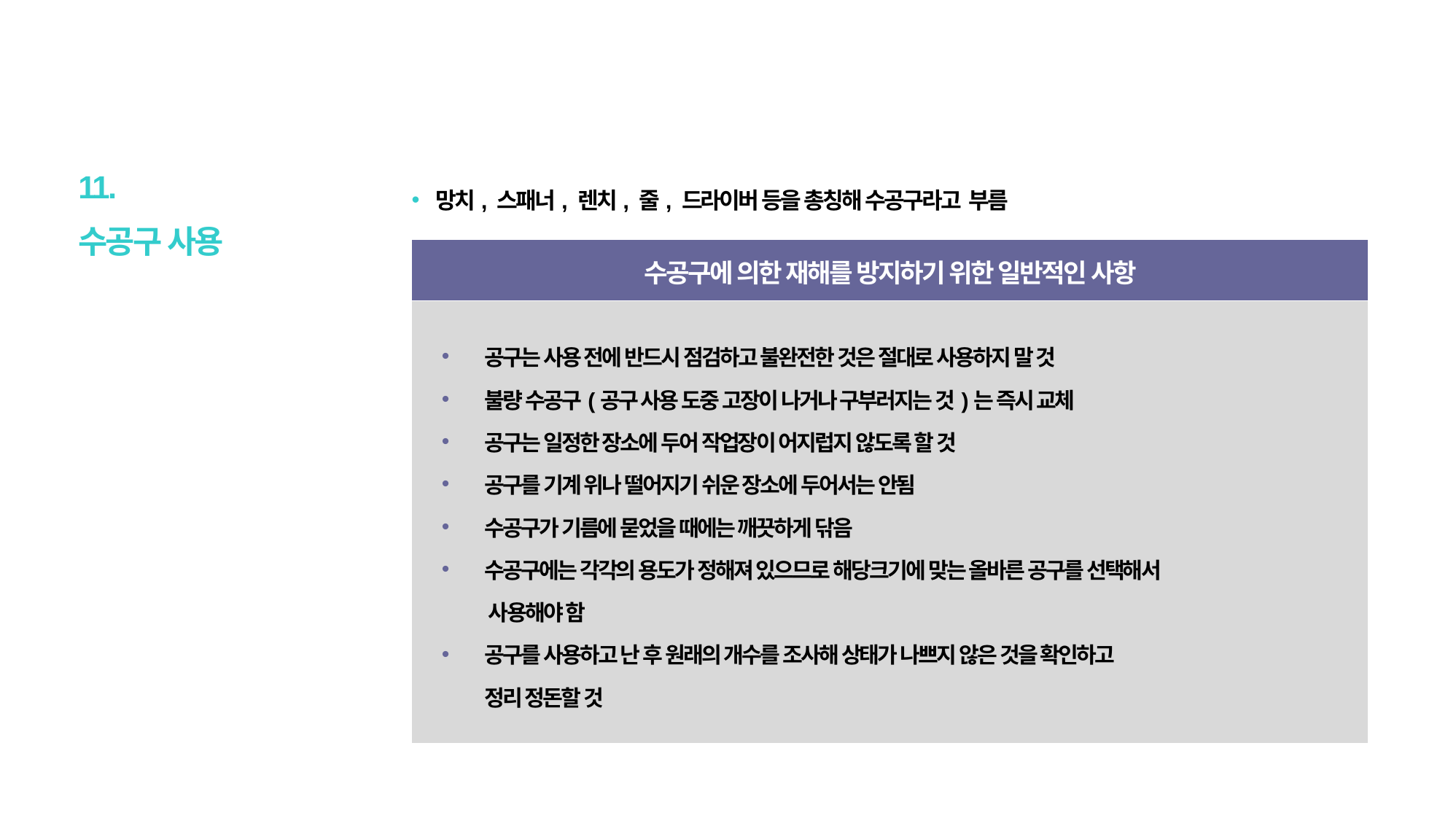

2
예비산업인력을 위한
안전보건나침반
안전하고 건강한 직장생활을 위한 가이드
11.
수공구 사용
  망치, 스패너, 렌치, 줄, 드라이버 등을 총칭해 수공구라고  부름

| 수공구에 의한 재해를 방지하기 위한 일반적인 사항 |
| --- |
| 공구는 사용 전에 반드시 점검하고 불완전한 것은 절대로 사용하지 말 것 불량 수공구(공구 사용 도중 고장이 나거나 구부러지는 것)는 즉시 교체 공구는 일정한 장소에 두어 작업장이 어지럽지 않도록 할 것 공구를 기계 위나 떨어지기 쉬운 장소에 두어서는 안됨 수공구가 기름에 묻었을 때에는 깨끗하게 닦음 수공구에는 각각의 용도가 정해져 있으므로 해당크기에 맞는 올바른 공구를 선택해서 사용해야 함 공구를 사용하고 난 후 원래의 개수를 조사해 상태가 나쁘지 않은 것을 확인하고 정리 정돈할 것 |